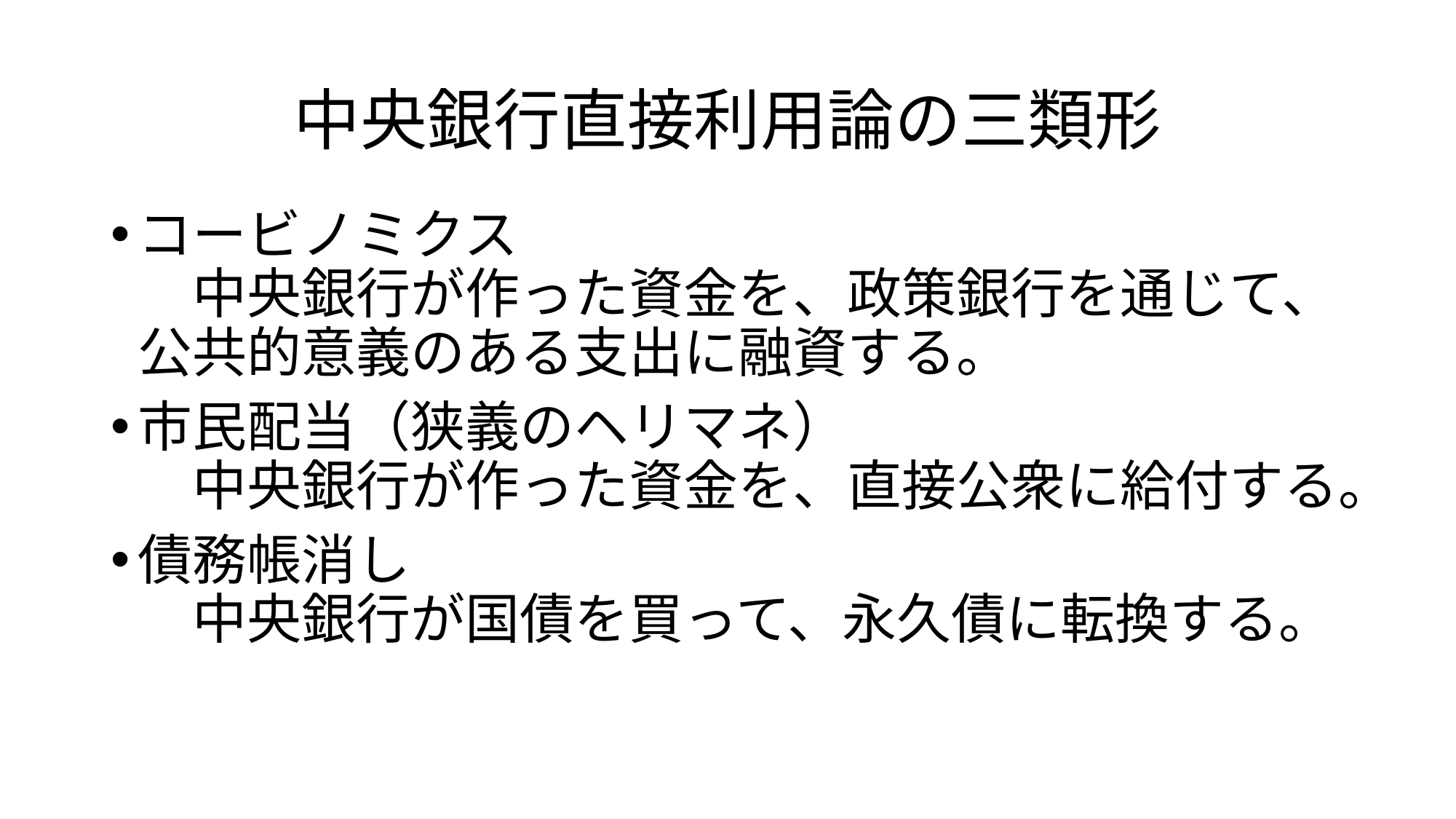

# 中央銀行直接利用論の三類形
コービノミクス
　中央銀行が作った資金を、政策銀行を通じて、公共的意義のある支出に融資する。
市民配当（狭義のヘリマネ）
　中央銀行が作った資金を、直接公衆に給付する。
債務帳消し
　中央銀行が国債を買って、永久債に転換する。